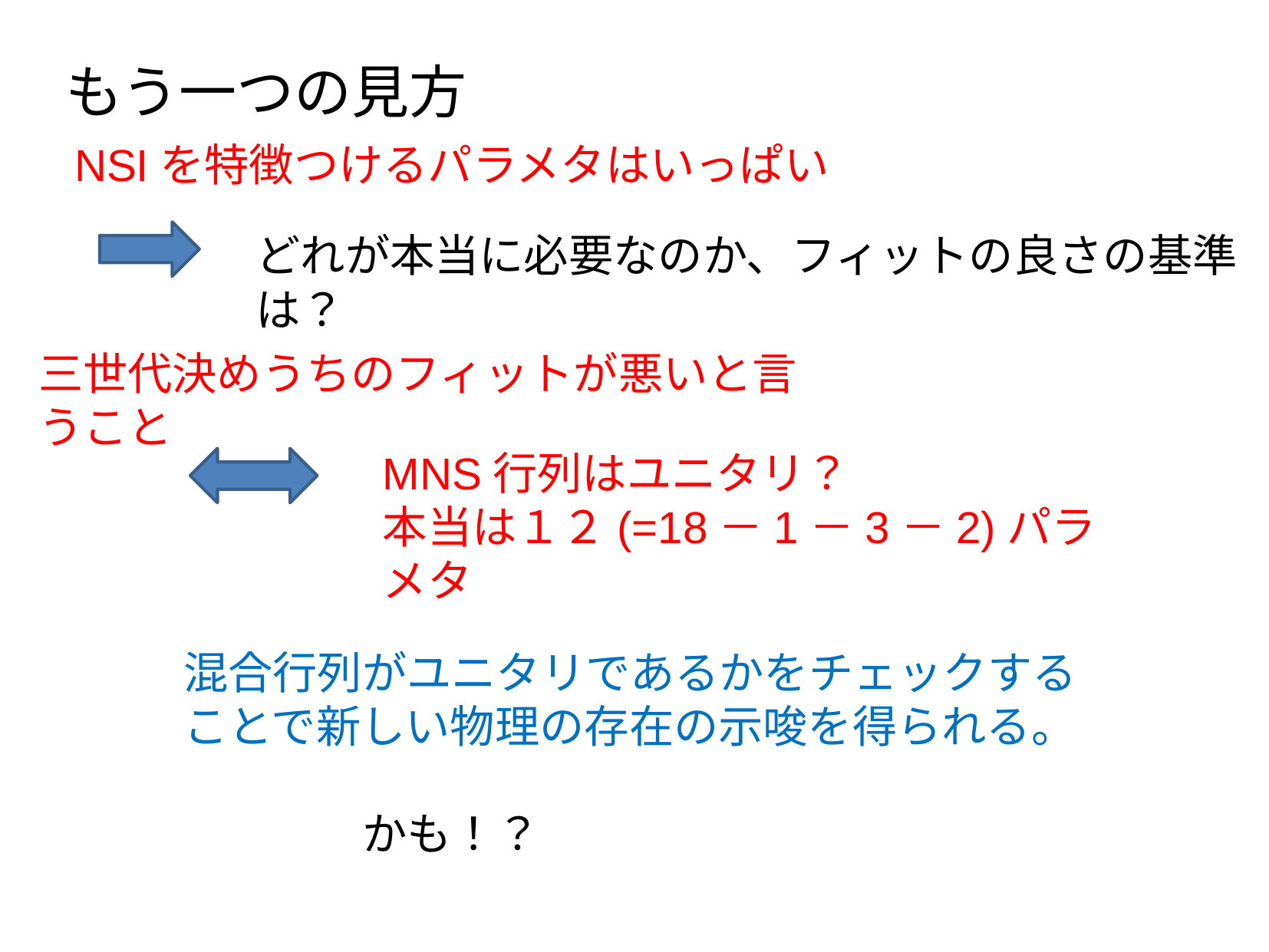

もう一つの見方
NSIを特徴つけるパラメタはいっぱい

どれが本当に必要なのか、フィットの良さの基準は？
三世代決めうちのフィットが悪いと言うこと
MNS行列はユニタリ？
本当は１２(=18－1－3－2)パラメタ

混合行列がユニタリであるかをチェックすることで新しい物理の存在の示唆を得られる。

　　　　かも！？